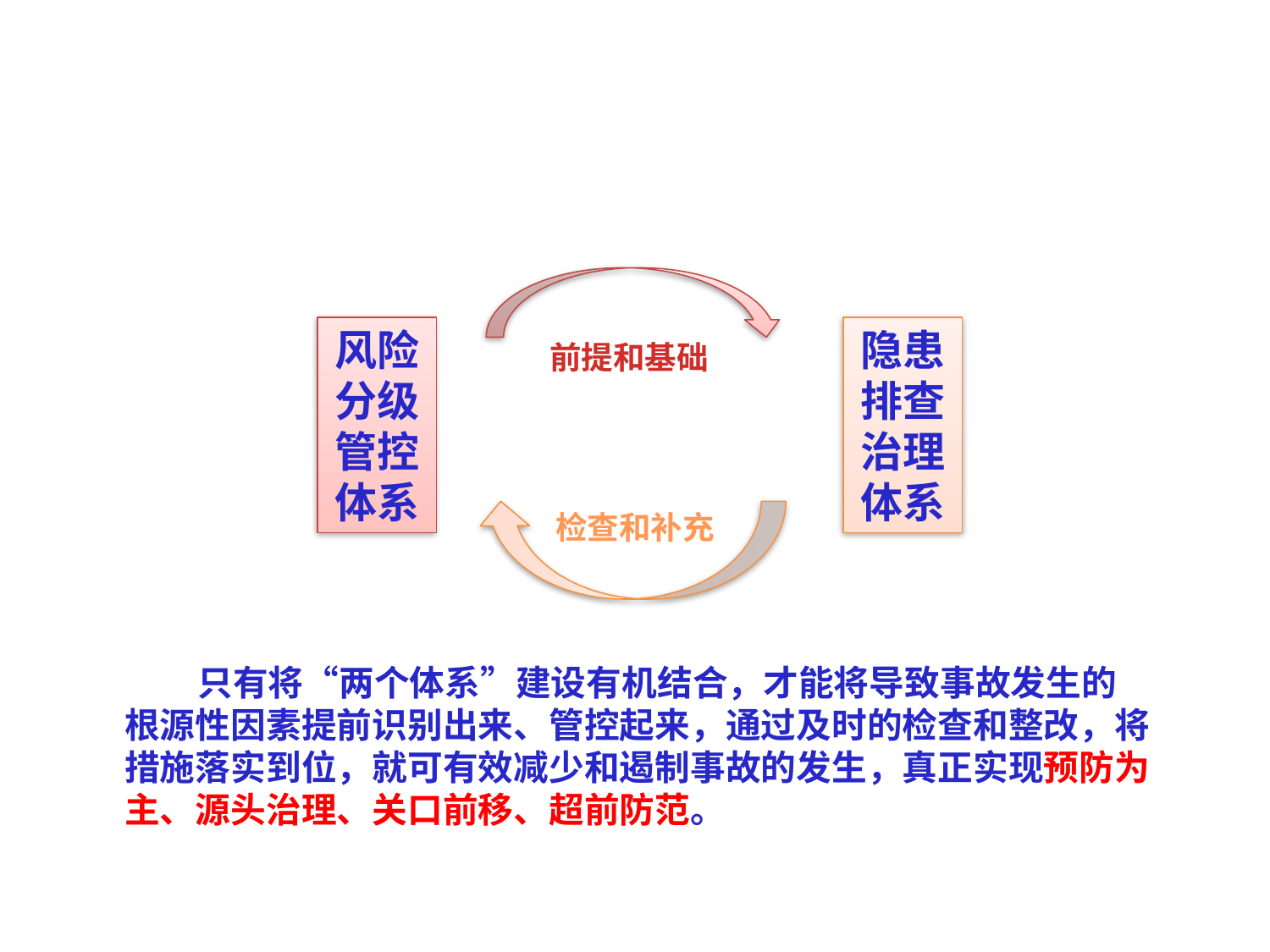

风险分级管控体系
隐患排查治理体系
前提和基础

检查和补充
        只有将“两个体系”建设有机结合，才能将导致事故发生的根源性因素提前识别出来、管控起来，通过及时的检查和整改，将措施落实到位，就可有效减少和遏制事故的发生，真正实现预防为主、源头治理、关口前移、超前防范。